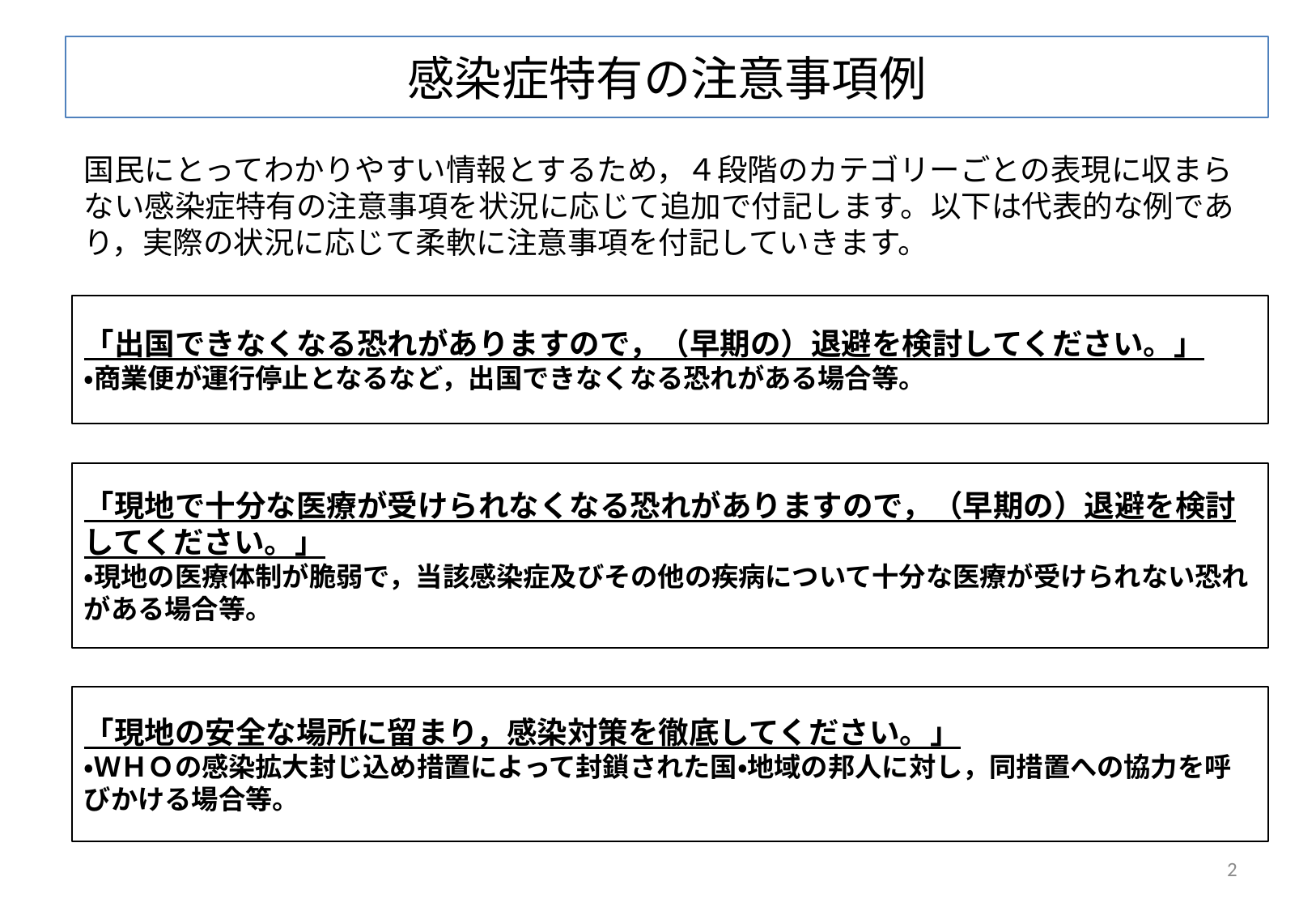

# 感染症特有の注意事項例
国民にとってわかりやすい情報とするため，４段階のカテゴリーごとの表現に収まらない感染症特有の注意事項を状況に応じて追加で付記します。以下は代表的な例であり，実際の状況に応じて柔軟に注意事項を付記していきます。
「出国できなくなる恐れがありますので，（早期の）退避を検討してください。」
・商業便が運行停止となるなど，出国できなくなる恐れがある場合等。
「現地で十分な医療が受けられなくなる恐れがありますので，（早期の）退避を検討してください。」
・現地の医療体制が脆弱で，当該感染症及びその他の疾病について十分な医療が受けられない恐れがある場合等。
「現地の安全な場所に留まり，感染対策を徹底してください。」
・ＷＨＯの感染拡大封じ込め措置によって封鎖された国・地域の邦人に対し，同措置への協力を呼びかける場合等。
2